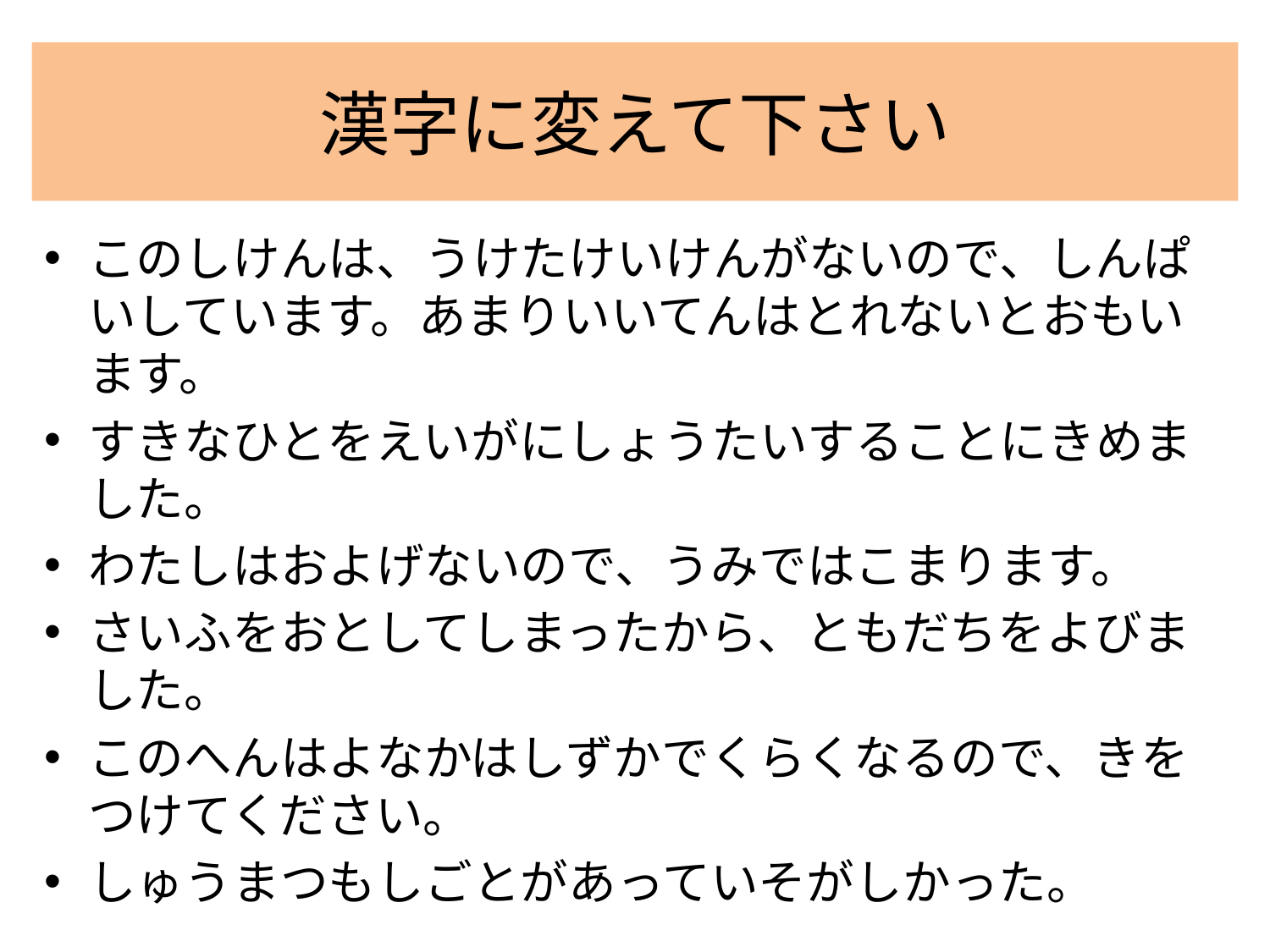

# 漢字に変えて下さい
このしけんは、うけたけいけんがないので、しんぱいしています。あまりいいてんはとれないとおもいます。
すきなひとをえいがにしょうたいすることにきめました。
わたしはおよげないので、うみではこまります。
さいふをおとしてしまったから、ともだちをよびました。
このへんはよなかはしずかでくらくなるので、きをつけてください。
しゅうまつもしごとがあっていそがしかった。